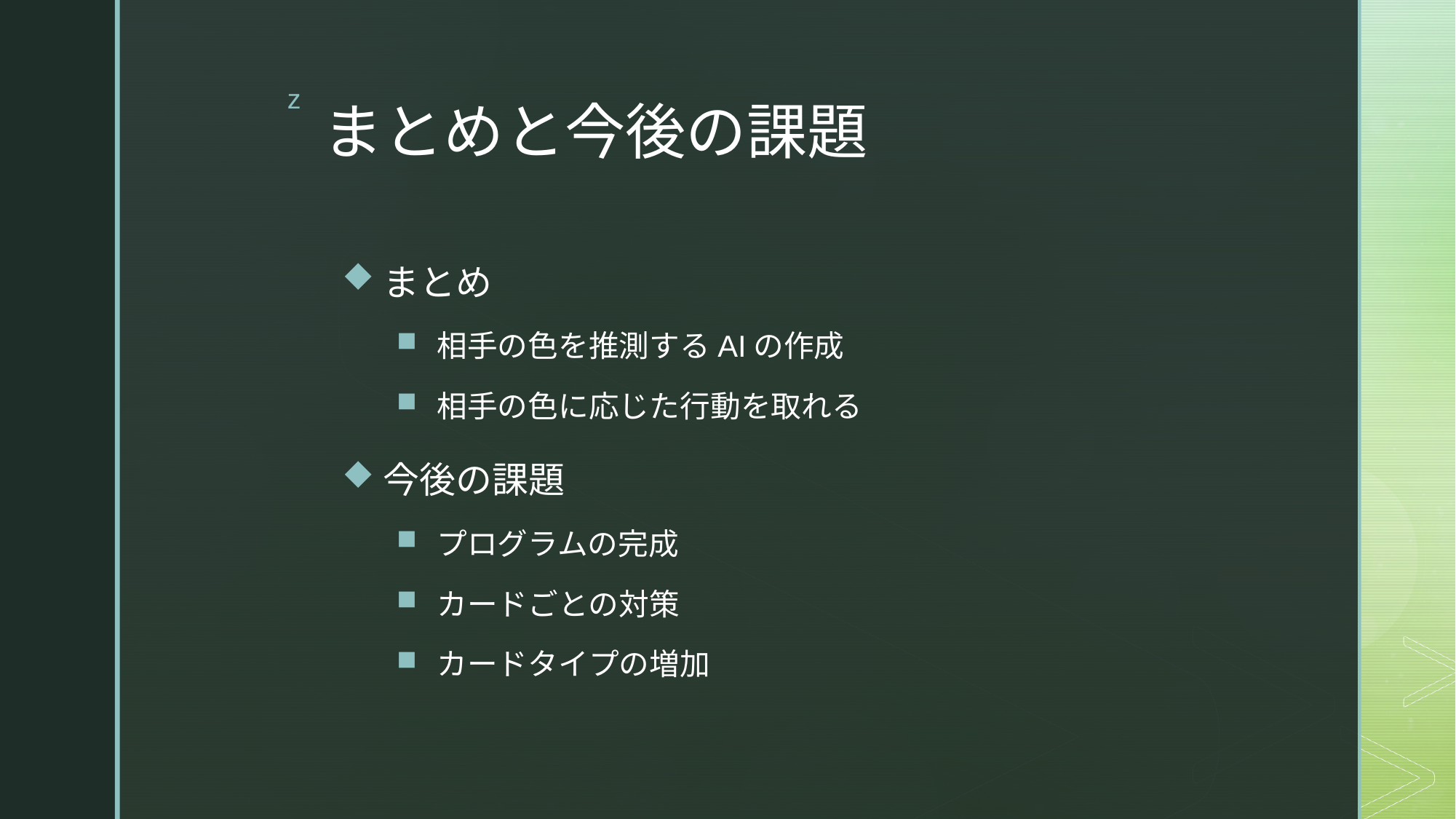

# まとめと今後の課題
まとめ
相手の色を推測するAIの作成
相手の色に応じた行動を取れる
今後の課題
プログラムの完成
カードごとの対策
カードタイプの増加